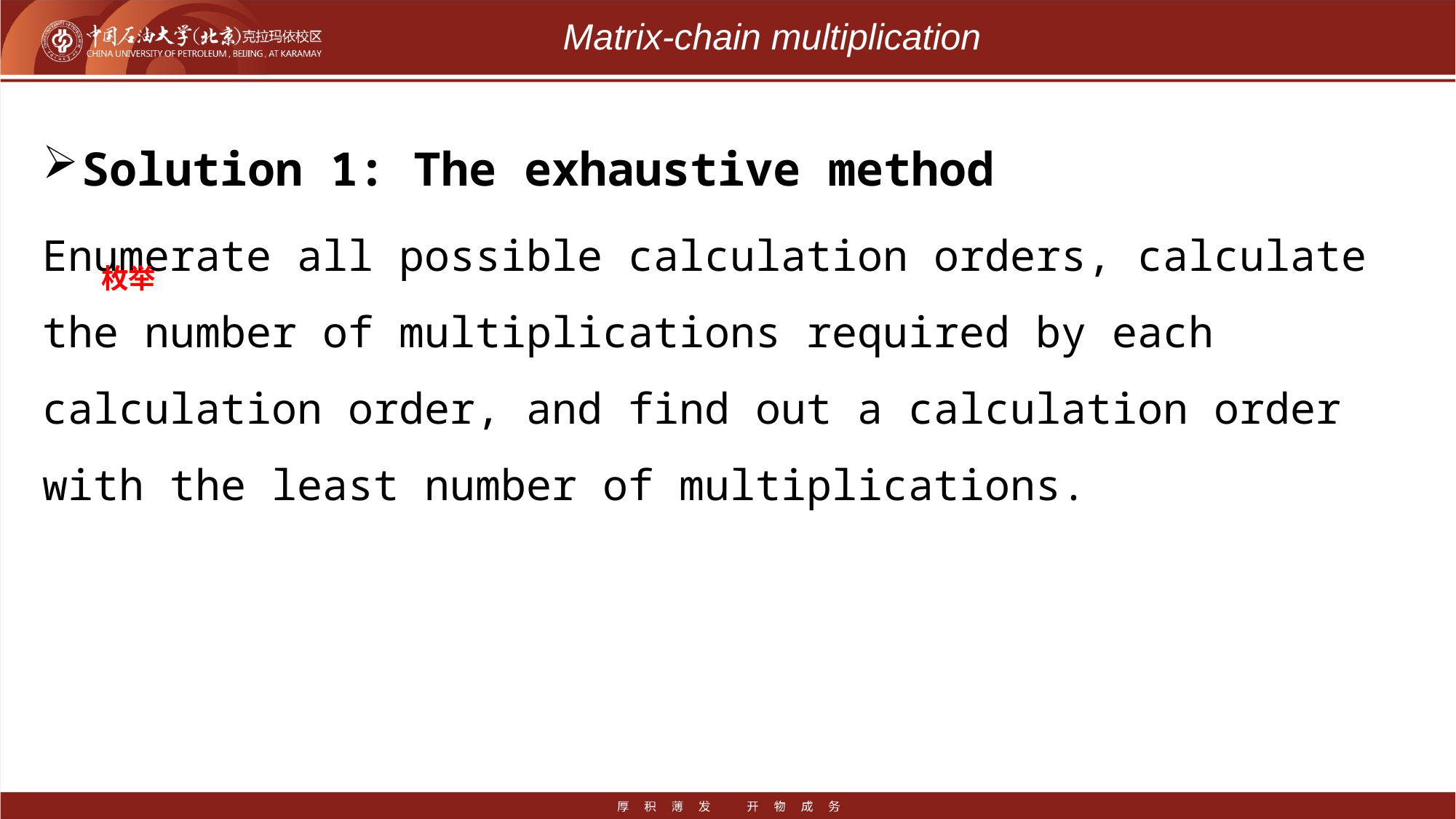

# Matrix-chain multiplication
Solution 1: The exhaustive method
Enumerate all possible calculation orders, calculate the number of multiplications required by each calculation order, and find out a calculation order with the least number of multiplications.

枚举